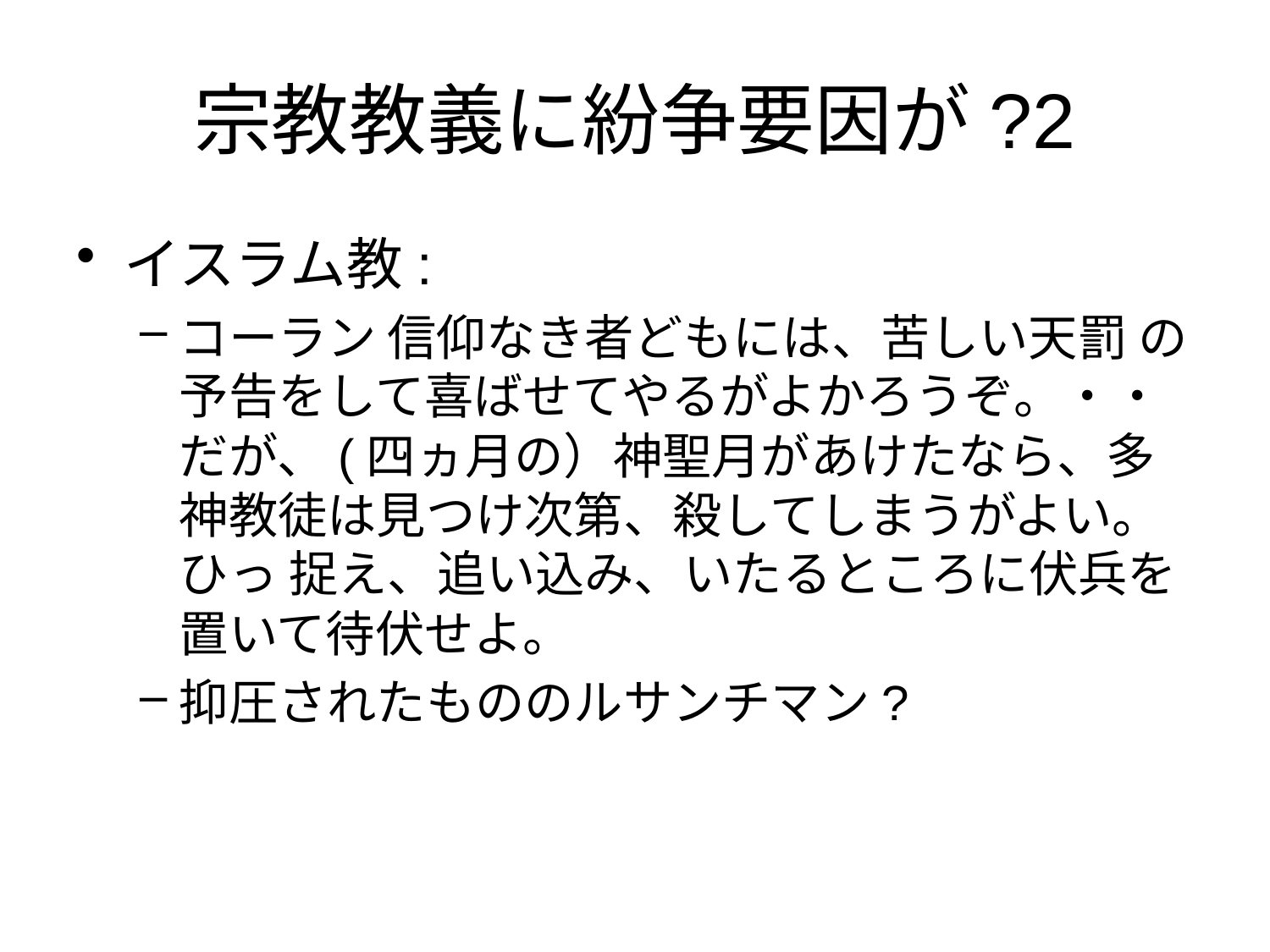

# 宗教教義に紛争要因が?2
イスラム教:
コーラン 信仰なき者どもには、苦しい天罰 の予告をして喜ばせてやるがよかろうぞ。・・だが、(四ヵ月の）神聖月があけたなら、多神教徒は見つけ次第、殺してしまうがよい。ひっ 捉え、追い込み、いたるところに伏兵を置いて待伏せよ。
抑圧されたもののルサンチマン?